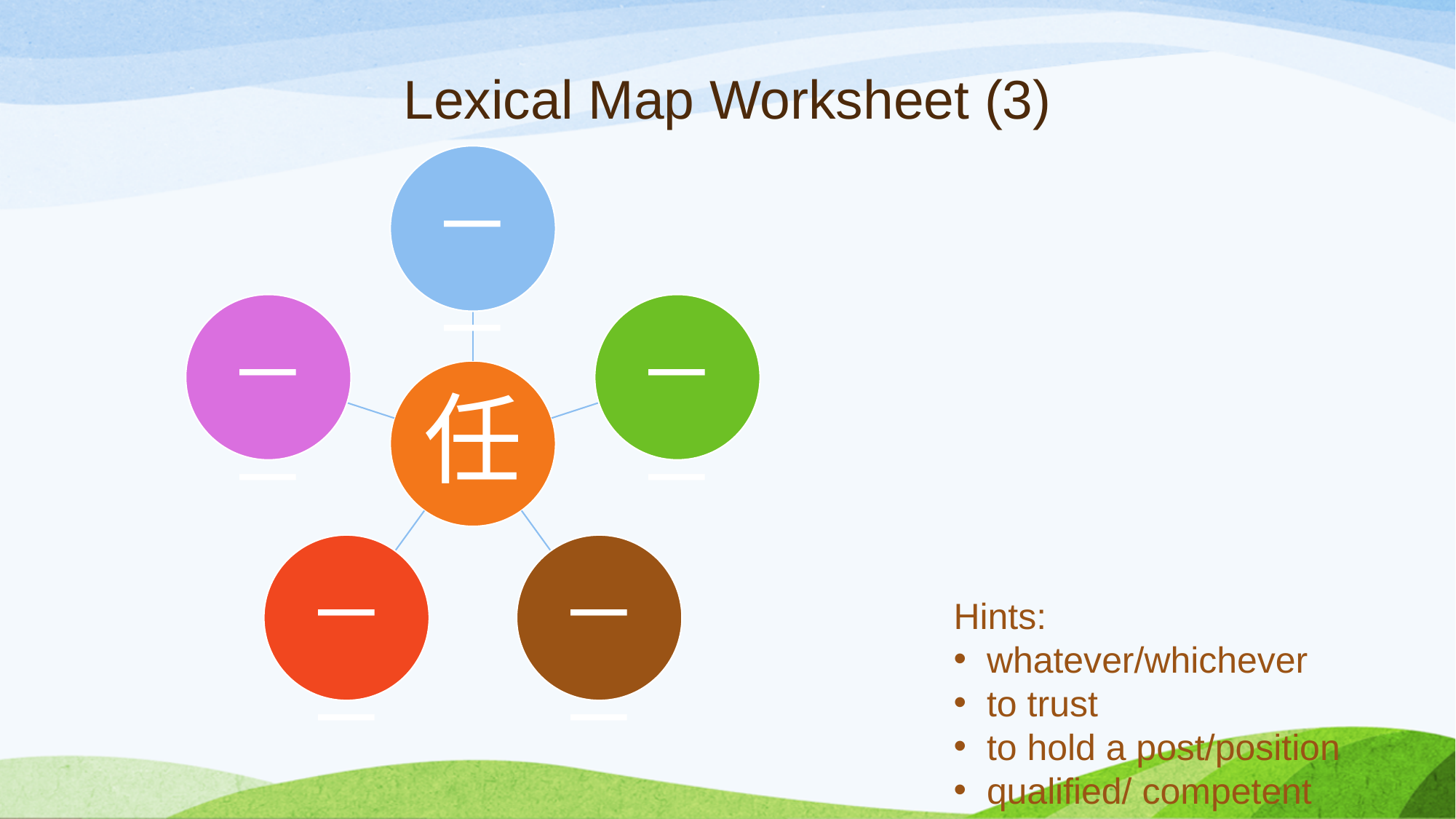

# Lexical Map Worksheet (3)
任

__

__

__

__

__
Hints:
  whatever/whichever
  to trust
  to hold a post/position
  qualified/ competent